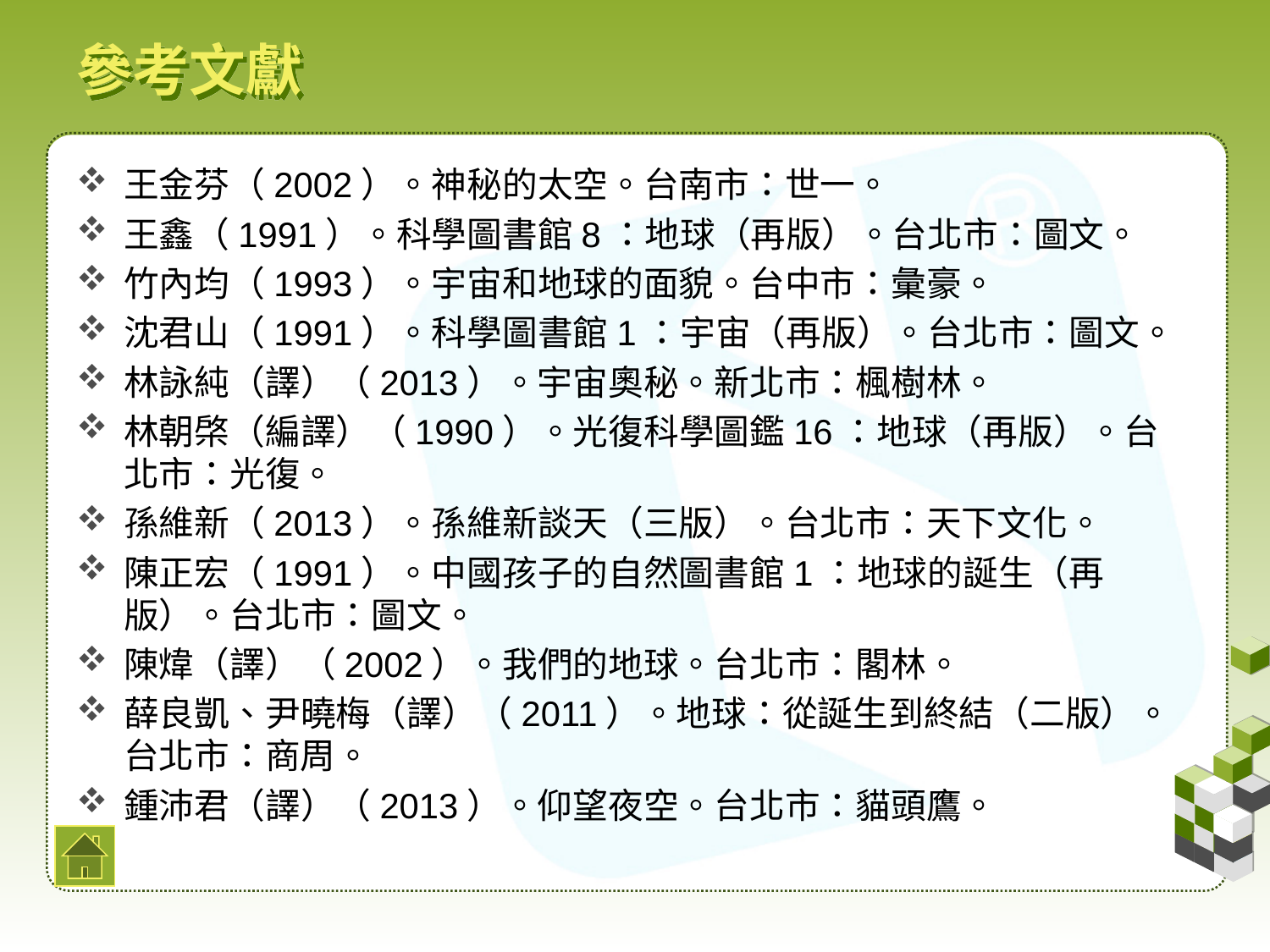

# 參考文獻
王金芬（2002）。神秘的太空。台南市：世一。
王鑫（1991）。科學圖書館8：地球（再版）。台北市：圖文。
竹內均（1993）。宇宙和地球的面貌。台中市：彙豪。
沈君山（1991）。科學圖書館1：宇宙（再版）。台北市：圖文。
林詠純（譯）（2013）。宇宙奧秘。新北市：楓樹林。
林朝棨（編譯）（1990）。光復科學圖鑑16：地球（再版）。台北市：光復。
孫維新（2013）。孫維新談天（三版）。台北市：天下文化。
陳正宏（1991）。中國孩子的自然圖書館1：地球的誕生（再版）。台北市：圖文。
陳煒（譯）（2002）。我們的地球。台北市：閣林。
薛良凱、尹曉梅（譯）（2011）。地球：從誕生到終結（二版）。台北市：商周。
鍾沛君（譯）（2013）。仰望夜空。台北市：貓頭鷹。